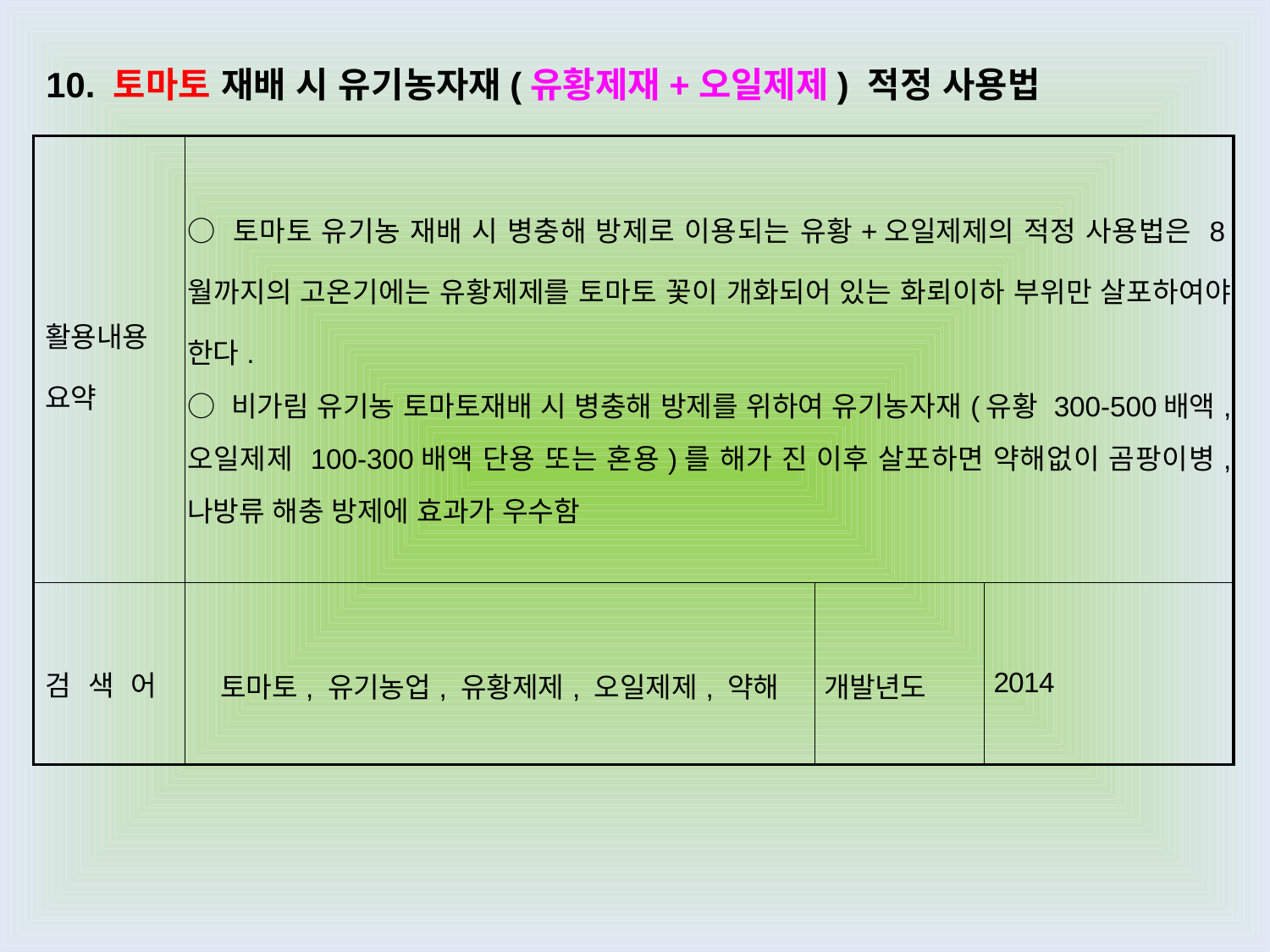

10. 토마토 재배 시 유기농자재(유황제재+오일제제) 적정 사용법
| 활용내용 요약 | ○ 토마토 유기농 재배 시 병충해 방제로 이용되는 유황+오일제제의 적정 사용법은 8월까지의 고온기에는 유황제제를 토마토 꽃이 개화되어 있는 화뢰이하 부위만 살포하여야 한다. ○ 비가림 유기농 토마토재배 시 병충해 방제를 위하여 유기농자재(유황 300-500배액, 오일제제 100-300배액 단용 또는 혼용)를 해가 진 이후 살포하면 약해없이 곰팡이병, 나방류 해충 방제에 효과가 우수함 |  |  |
| --- | --- | --- | --- |
| 검 색 어 | 토마토, 유기농업, 유황제제, 오일제제, 약해 | 개발년도 | 2014 |